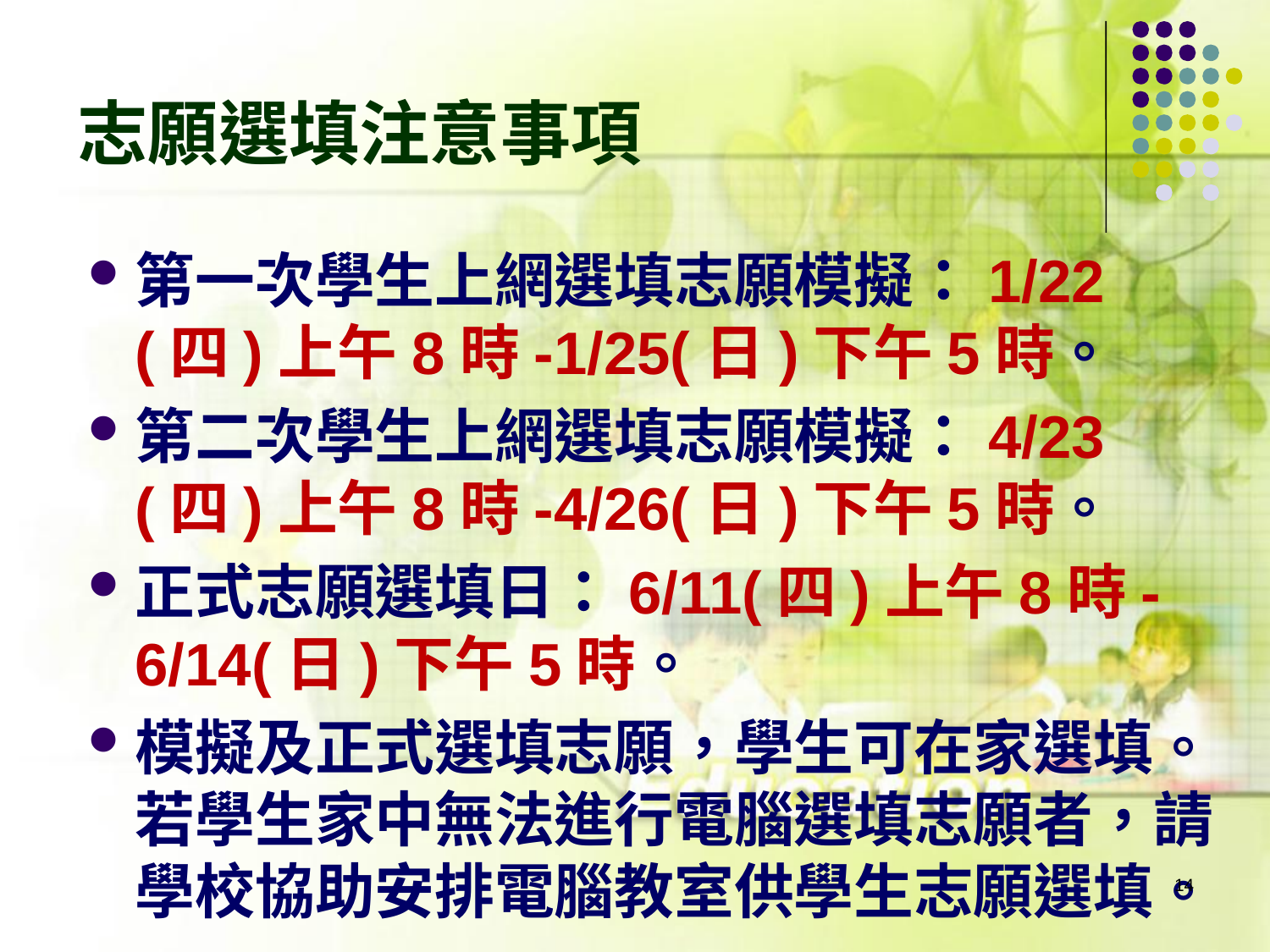

志願選填注意事項

第一次學生上網選填志願模擬：1/22(四)上午8時-1/25(日)下午5時。
第二次學生上網選填志願模擬：4/23(四)上午8時-4/26(日)下午5時。
正式志願選填日：6/11(四)上午8時-6/14(日)下午5時。
模擬及正式選填志願，學生可在家選填。若學生家中無法進行電腦選填志願者，請學校協助安排電腦教室供學生志願選填。

14